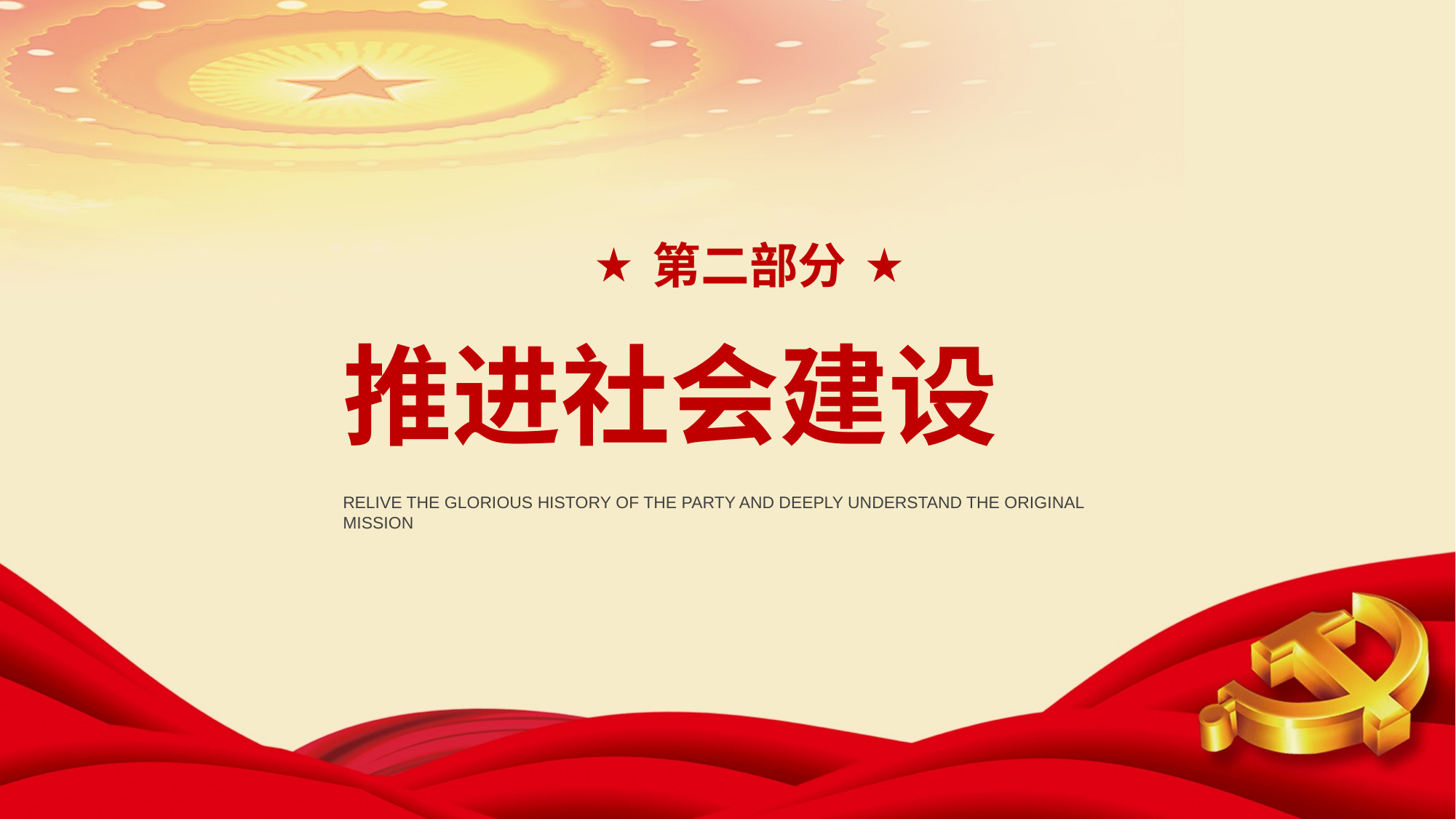

第二部分

推进社会建设
RELIVE THE GLORIOUS HISTORY OF THE PARTY AND DEEPLY UNDERSTAND THE ORIGINAL MISSION